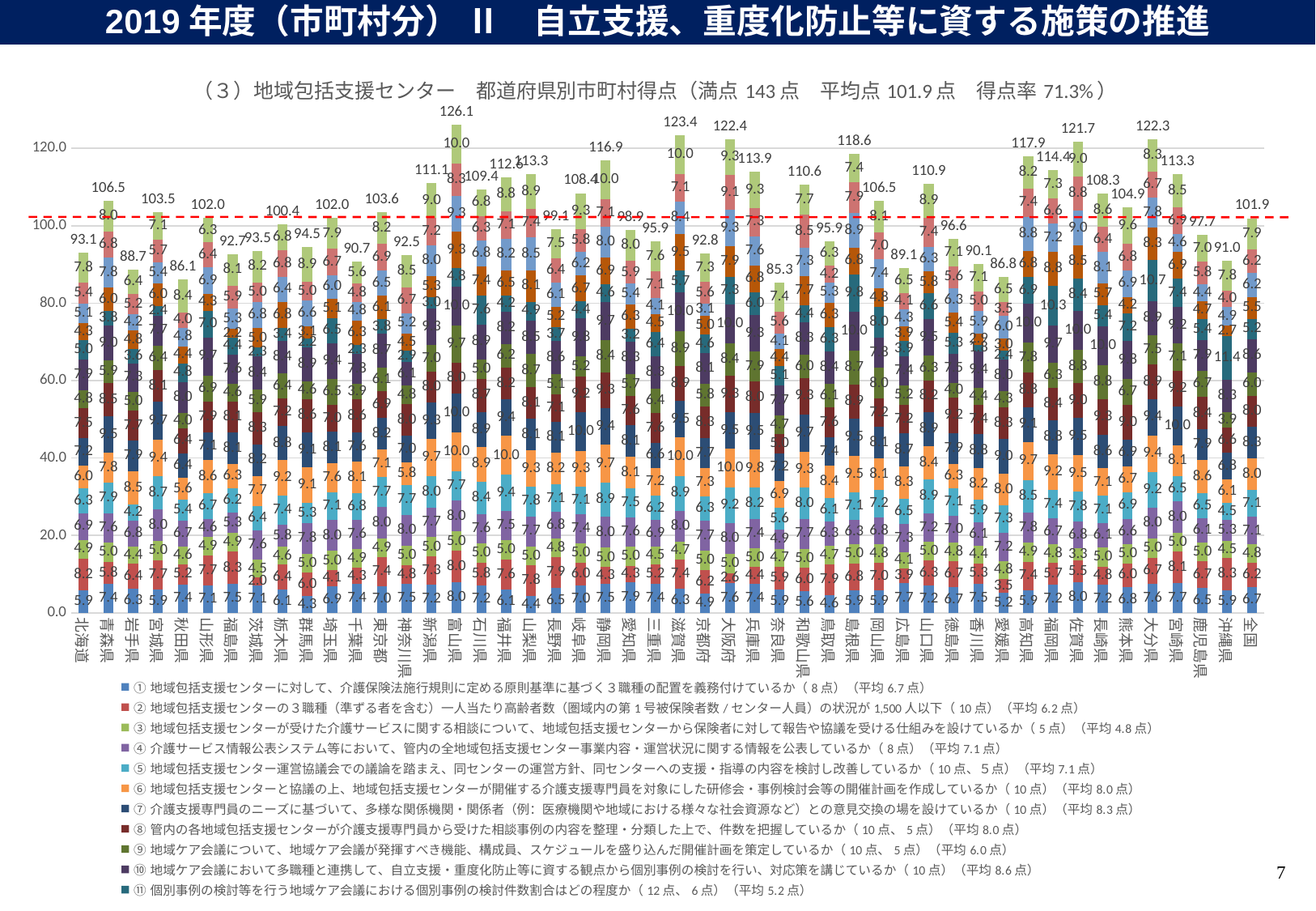

2019年度（市町村分） Ⅱ　自立支援、重度化防止等に資する施策の推進

### Chart: （３）地域包括支援センター　都道府県別市町村得点（満点143点　平均点101.9点　得点率71.3%）

| Category | ①地域包括支援センターに対して、介護保険法施行規則に定める原則基準に基づく３職種の配置を義務付けているか（8点）（平均6.7点） | ②地域包括支援センターの３職種（準ずる者を含む）一人当たり高齢者数（圏域内の第1号被保険者数/センター人員）の状況が1,500人以下（10点）（平均6.2点） | ③地域包括支援センターが受けた介護サービスに関する相談について、地域包括支援センターから保険者に対して報告や協議を受ける仕組みを設けているか（5点）（平均4.8点） | ④介護サービス情報公表システム等において、管内の全地域包括支援センター事業内容・運営状況に関する情報を公表しているか（8点）（平均7.1点） | ⑤地域包括支援センター運営協議会での議論を踏まえ、同センターの運営方針、同センターへの支援・指導の内容を検討し改善しているか（10点、５点）（平均7.1点） | ⑥地域包括支援センターと協議の上、地域包括支援センターが開催する介護支援専門員を対象にした研修会・事例検討会等の開催計画を作成しているか（10点）（平均8.0点） | ⑦介護支援専門員のニーズに基づいて、多様な関係機関・関係者（例：医療機関や地域における様々な社会資源など）との意見交換の場を設けているか（10点）（平均8.3点） | ⑧管内の各地域包括支援センターが介護支援専門員から受けた相談事例の内容を整理・分類した上で、件数を把握しているか（10点、5点）（平均8.0点） | ⑨地域ケア会議について、地域ケア会議が発揮すべき機能、構成員、スケジュールを盛り込んだ開催計画を策定しているか（10点、5点）（平均6.0点） | ⑩地域ケア会議において多職種と連携して、自立支援・重度化防止等に資する観点から個別事例の検討を行い、対応策を講じているか（10点）（平均8.6点） | ⑪個別事例の検討等を行う地域ケア会議における個別事例の検討件数割合はどの程度か（12点、6点）（平均5.2点） | ⑫生活援助の訪問回数の多いケアプラン（生活援助ケアプラン）の地域ケア会議等での検証について、実施体制を確保しているか（10点）（平均5.5点） | ⑬地域ケア会議で検討した個別事例について、その後の変化等をモニタリングするルールや仕組みを構築し、かつ実行しているか（10点）（平均6.2点） | ⑭地域ケア会議において複数の個別事例から地域課題を明らかにし、これを解決するための政策を市町村へ提言しているか（10点、５点）（平均6.2点） | ⑮地域ケア会議の議事録や決定事項を構成員全員が共有するための仕組みを講じているか（10点）（平均7.9点） |  |
|---|---|---|---|---|---|---|---|---|---|---|---|---|---|---|---|---|
| 北海道 | 5.854748603351955 | 8.156424581005586 | 4.860335195530726 | 6.927374301675978 | 6.284916201117318 | 5.977653631284916 | 7.206703910614525 | 7.5418994413407825 | 4.776536312849162 | 7.877094972067039 | 5.027932960893855 | 4.301675977653631 | 5.139664804469274 | 5.363128491620111 | 7.82122905027933 | 93.11731843575419 |
| 青森県 | 7.4 | 5.75 | 5.0 | 7.6 | 7.875 | 7.75 | 9.5 | 8.5 | 5.875 | 9.0 | 3.75 | 6.0 | 7.75 | 6.75 | 8.0 | 106.5 |
| 岩手県 | 6.303030303030303 | 6.363636363636363 | 4.393939393939394 | 6.787878787878788 | 4.242424242424242 | 8.484848484848484 | 7.878787878787879 | 7.7272727272727275 | 5.0 | 7.2727272727272725 | 3.6363636363636362 | 4.848484848484849 | 4.242424242424242 | 5.151515151515151 | 6.363636363636363 | 88.6969696969697 |
| 宮城県 | 5.942857142857143 | 7.714285714285714 | 5.0 | 8.0 | 8.714285714285714 | 9.428571428571429 | 9.714285714285714 | 8.142857142857142 | 6.428571428571429 | 7.714285714285714 | 2.4 | 6.0 | 5.428571428571429 | 5.714285714285714 | 7.142857142857143 | 103.48571428571428 |
| 秋田県 | 7.36 | 5.2 | 4.6 | 6.72 | 5.4 | 5.6 | 6.4 | 6.4 | 4.0 | 8.0 | 4.8 | 4.4 | 4.8 | 4.0 | 8.4 | 86.08 |
| 山形県 | 7.085714285714285 | 7.714285714285714 | 4.857142857142857 | 4.571428571428571 | 6.714285714285714 | 8.571428571428571 | 7.142857142857143 | 7.857142857142857 | 6.857142857142857 | 9.714285714285714 | 7.0285714285714285 | 4.285714285714286 | 6.857142857142857 | 6.428571428571429 | 6.285714285714286 | 101.97142857142858 |
| 福島県 | 7.4576271186440675 | 8.305084745762711 | 4.915254237288136 | 5.288135593220339 | 6.186440677966102 | 6.271186440677966 | 8.135593220338983 | 8.05084745762712 | 4.576271186440678 | 7.627118644067797 | 4.372881355932203 | 2.2033898305084745 | 5.254237288135593 | 5.932203389830509 | 8.135593220338983 | 92.71186440677967 |
| 茨城県 | 7.090909090909091 | 2.0454545454545454 | 4.545454545454546 | 7.636363636363637 | 6.363636363636363 | 7.7272727272727275 | 8.181818181818182 | 8.295454545454545 | 5.909090909090909 | 8.409090909090908 | 2.3181818181818183 | 5.0 | 6.818181818181818 | 5.0 | 8.181818181818182 | 93.52272727272727 |
| 栃木県 | 6.08 | 6.4 | 4.6 | 5.76 | 7.4 | 9.2 | 8.8 | 7.2 | 6.4 | 8.4 | 3.36 | 6.8 | 6.4 | 6.8 | 6.8 | 100.4 |
| 群馬県 | 4.3428571428571425 | 6.0 | 5.0 | 7.771428571428571 | 5.285714285714286 | 9.142857142857142 | 9.142857142857142 | 8.571428571428571 | 4.571428571428571 | 8.857142857142858 | 2.2285714285714286 | 3.142857142857143 | 6.571428571428571 | 5.0 | 8.857142857142858 | 94.48571428571428 |
| 埼玉県 | 6.857142857142857 | 4.126984126984127 | 5.0 | 8.0 | 7.142857142857143 | 7.619047619047619 | 8.095238095238095 | 6.984126984126984 | 6.507936507936508 | 9.365079365079366 | 6.476190476190476 | 5.079365079365079 | 6.031746031746032 | 6.746031746031746 | 7.936507936507937 | 101.96825396825396 |
| 千葉県 | 7.407407407407407 | 4.2592592592592595 | 4.907407407407407 | 7.555555555555555 | 6.7592592592592595 | 8.148148148148149 | 7.592592592592593 | 8.61111111111111 | 3.888888888888889 | 7.777777777777778 | 2.3333333333333335 | 6.296296296296297 | 4.814814814814815 | 4.814814814814815 | 5.555555555555555 | 90.72222222222223 |
| 東京都 | 6.967741935483871 | 7.419354838709677 | 4.919354838709677 | 8.0 | 7.741935483870968 | 7.096774193548387 | 8.225806451612904 | 6.854838709677419 | 6.129032258064516 | 8.709677419354838 | 3.774193548387097 | 6.129032258064516 | 6.451612903225806 | 6.935483870967742 | 8.225806451612904 | 103.58064516129032 |
| 神奈川県 | 7.515151515151516 | 4.848484848484849 | 5.0 | 8.0 | 7.7272727272727275 | 5.757575757575758 | 6.96969696969697 | 8.030303030303031 | 4.848484848484849 | 6.0606060606060606 | 2.909090909090909 | 4.545454545454546 | 5.151515151515151 | 6.666666666666667 | 8.484848484848484 | 92.51515151515152 |
| 新潟県 | 7.2 | 7.333333333333333 | 5.0 | 7.733333333333333 | 8.0 | 9.666666666666666 | 9.333333333333334 | 8.0 | 7.0 | 9.333333333333334 | 3.0 | 5.333333333333333 | 8.0 | 7.166666666666667 | 9.0 | 111.1 |
| 富山県 | 8.0 | 8.0 | 5.0 | 8.0 | 7.666666666666667 | 10.0 | 10.0 | 8.0 | 9.666666666666666 | 10.0 | 4.8 | 9.333333333333334 | 9.333333333333334 | 8.333333333333334 | 10.0 | 126.13333333333334 |
| 石川県 | 7.157894736842105 | 5.7894736842105265 | 5.0 | 7.578947368421052 | 8.421052631578947 | 8.947368421052632 | 8.947368421052632 | 8.68421052631579 | 5.0 | 8.947368421052632 | 7.578947368421052 | 7.368421052631579 | 6.842105263157895 | 6.315789473684211 | 6.842105263157895 | 109.42105263157895 |
| 福井県 | 6.117647058823529 | 7.647058823529412 | 5.0 | 7.529411764705882 | 9.411764705882353 | 10.0 | 9.411764705882353 | 8.235294117647058 | 6.176470588235294 | 8.235294117647058 | 4.235294117647059 | 6.470588235294118 | 8.235294117647058 | 7.0588235294117645 | 8.823529411764707 | 112.58823529411765 |
| 山梨県 | 4.444444444444445 | 7.777777777777778 | 5.0 | 7.703703703703703 | 7.777777777777778 | 9.25925925925926 | 8.148148148148149 | 8.148148148148149 | 8.703703703703704 | 8.518518518518519 | 4.888888888888889 | 8.148148148148149 | 8.518518518518519 | 7.407407407407407 | 8.88888888888889 | 113.33333333333333 |
| 長野県 | 6.545454545454546 | 7.922077922077922 | 4.805194805194805 | 6.753246753246753 | 7.142857142857143 | 8.181818181818182 | 8.051948051948052 | 7.142857142857143 | 5.064935064935065 | 8.571428571428571 | 3.74025974025974 | 5.194805194805195 | 6.103896103896104 | 6.363636363636363 | 7.532467532467533 | 99.11688311688312 |
| 岐阜県 | 7.0476190476190474 | 5.9523809523809526 | 5.0 | 7.428571428571429 | 7.142857142857143 | 9.285714285714286 | 10.0 | 9.166666666666666 | 5.238095238095238 | 9.761904761904763 | 4.428571428571429 | 6.666666666666667 | 6.190476190476191 | 5.833333333333333 | 9.285714285714286 | 108.42857142857143 |
| 静岡県 | 7.542857142857143 | 4.285714285714286 | 5.0 | 8.0 | 8.857142857142858 | 9.714285714285714 | 9.428571428571429 | 9.285714285714286 | 8.428571428571429 | 9.714285714285714 | 4.628571428571429 | 6.857142857142857 | 8.0 | 7.142857142857143 | 10.0 | 116.88571428571429 |
| 愛知県 | 7.851851851851852 | 4.2592592592592595 | 5.0 | 7.555555555555555 | 7.5 | 8.148148148148149 | 8.148148148148149 | 7.592592592592593 | 5.7407407407407405 | 8.333333333333334 | 3.2222222222222223 | 6.296296296296297 | 5.37037037037037 | 5.925925925925926 | 7.962962962962963 | 98.9074074074074 |
| 三重県 | 7.448275862068965 | 5.172413793103448 | 4.482758620689655 | 6.896551724137931 | 6.206896551724138 | 7.241379310344827 | 6.551724137931035 | 7.586206896551724 | 6.379310344827586 | 8.275862068965518 | 6.413793103448276 | 4.482758620689655 | 4.137931034482759 | 7.068965517241379 | 7.586206896551724 | 95.93103448275862 |
| 滋賀県 | 6.315789473684211 | 7.368421052631579 | 4.7368421052631575 | 8.0 | 8.947368421052632 | 10.0 | 9.473684210526315 | 8.947368421052632 | 8.947368421052632 | 10.0 | 5.684210526315789 | 9.473684210526315 | 8.421052631578947 | 7.105263157894737 | 10.0 | 123.42105263157895 |
| 京都府 | 4.923076923076923 | 6.153846153846154 | 5.0 | 7.6923076923076925 | 6.346153846153846 | 7.3076923076923075 | 7.6923076923076925 | 8.26923076923077 | 5.769230769230769 | 8.076923076923077 | 4.615384615384615 | 5.0 | 3.076923076923077 | 5.576923076923077 | 7.3076923076923075 | 92.8076923076923 |
| 大阪府 | 7.627906976744186 | 2.558139534883721 | 5.0 | 8.0 | 9.186046511627907 | 10.0 | 9.534883720930232 | 9.30232558139535 | 8.372093023255815 | 10.0 | 7.255813953488372 | 7.906976744186046 | 9.30232558139535 | 9.069767441860465 | 9.30232558139535 | 122.4186046511628 |
| 兵庫県 | 7.414634146341464 | 4.390243902439025 | 5.0 | 7.414634146341464 | 8.170731707317072 | 9.75609756097561 | 9.512195121951219 | 8.048780487804878 | 7.926829268292683 | 9.268292682926829 | 6.0 | 6.829268292682927 | 7.560975609756097 | 7.317073170731708 | 9.268292682926829 | 113.8780487804878 |
| 奈良県 | 5.948717948717949 | 5.897435897435898 | 4.743589743589744 | 4.923076923076923 | 5.641025641025641 | 6.923076923076923 | 7.17948717948718 | 5.0 | 4.743589743589744 | 7.6923076923076925 | 5.076923076923077 | 4.358974358974359 | 4.102564102564102 | 5.641025641025641 | 7.435897435897436 | 85.3076923076923 |
| 和歌山県 | 5.6 | 6.0 | 5.0 | 7.733333333333333 | 8.0 | 9.333333333333334 | 9.666666666666666 | 9.333333333333334 | 6.0 | 8.333333333333334 | 4.4 | 7.666666666666667 | 7.333333333333333 | 8.5 | 7.666666666666667 | 110.56666666666666 |
| 鳥取県 | 4.631578947368421 | 7.894736842105263 | 4.7368421052631575 | 6.315789473684211 | 6.052631578947368 | 8.421052631578947 | 7.368421052631579 | 7.631578947368421 | 6.052631578947368 | 8.421052631578947 | 6.315789473684211 | 6.315789473684211 | 5.2631578947368425 | 4.2105263157894735 | 6.315789473684211 | 95.94736842105263 |
| 島根県 | 5.894736842105263 | 6.842105263157895 | 5.0 | 6.315789473684211 | 7.105263157894737 | 9.473684210526315 | 9.473684210526315 | 8.947368421052632 | 8.68421052631579 | 10.0 | 9.789473684210526 | 6.842105263157895 | 8.947368421052632 | 7.894736842105263 | 7.368421052631579 | 118.57894736842105 |
| 岡山県 | 5.925925925925926 | 7.037037037037037 | 4.814814814814815 | 6.814814814814815 | 7.222222222222222 | 8.148148148148149 | 8.148148148148149 | 7.222222222222222 | 7.962962962962963 | 7.777777777777778 | 8.0 | 4.814814814814815 | 7.407407407407407 | 7.037037037037037 | 8.148148148148149 | 106.48148148148148 |
| 広島県 | 7.6521739130434785 | 3.9130434782608696 | 4.130434782608695 | 7.304347826086956 | 6.521739130434782 | 8.26086956521739 | 8.695652173913043 | 7.173913043478261 | 5.217391304347826 | 7.391304347826087 | 3.9130434782608696 | 3.9130434782608696 | 4.3478260869565215 | 4.130434782608695 | 6.521739130434782 | 89.08695652173913 |
| 山口県 | 7.157894736842105 | 6.315789473684211 | 5.0 | 7.157894736842105 | 8.947368421052632 | 8.421052631578947 | 8.947368421052632 | 8.157894736842104 | 6.315789473684211 | 9.473684210526315 | 6.631578947368421 | 5.7894736842105265 | 6.315789473684211 | 7.368421052631579 | 8.947368421052632 | 110.94736842105263 |
| 徳島県 | 6.666666666666667 | 6.666666666666667 | 4.791666666666667 | 7.0 | 7.083333333333333 | 6.25 | 7.916666666666667 | 9.166666666666666 | 3.9583333333333335 | 7.5 | 5.25 | 5.416666666666667 | 6.25 | 5.625 | 7.083333333333333 | 96.625 |
| 香川県 | 7.529411764705882 | 5.294117647058823 | 4.411764705882353 | 6.117647058823529 | 5.882352941176471 | 8.235294117647058 | 8.823529411764707 | 7.352941176470588 | 4.411764705882353 | 9.411764705882353 | 1.7647058823529411 | 2.9411764705882355 | 5.882352941176471 | 5.0 | 7.0588235294117645 | 90.11764705882354 |
| 愛媛県 | 5.2 | 3.5 | 4.75 | 7.2 | 7.25 | 8.0 | 9.0 | 8.25 | 4.25 | 8.0 | 2.4 | 3.0 | 6.0 | 3.5 | 6.5 | 86.8 |
| 高知県 | 5.882352941176471 | 7.352941176470588 | 4.852941176470588 | 7.764705882352941 | 8.529411764705882 | 9.705882352941176 | 9.117647058823529 | 8.823529411764707 | 7.794117647058823 | 10.0 | 6.882352941176471 | 6.764705882352941 | 8.823529411764707 | 7.352941176470588 | 8.235294117647058 | 117.88235294117646 |
| 福岡県 | 7.2 | 5.666666666666667 | 4.833333333333333 | 6.666666666666667 | 7.416666666666667 | 9.166666666666666 | 8.833333333333334 | 8.416666666666666 | 6.333333333333333 | 9.666666666666666 | 10.3 | 8.833333333333334 | 7.166666666666667 | 6.583333333333333 | 7.333333333333333 | 114.41666666666667 |
| 佐賀県 | 8.0 | 5.5 | 3.25 | 6.8 | 7.75 | 9.5 | 9.5 | 9.0 | 8.75 | 10.0 | 8.4 | 8.5 | 9.0 | 8.75 | 9.0 | 121.7 |
| 長崎県 | 7.238095238095238 | 4.761904761904762 | 5.0 | 6.095238095238095 | 7.142857142857143 | 7.142857142857143 | 8.571428571428571 | 9.285714285714286 | 8.80952380952381 | 10.0 | 5.428571428571429 | 5.714285714285714 | 8.095238095238095 | 6.428571428571429 | 8.571428571428571 | 108.28571428571429 |
| 熊本県 | 6.7555555555555555 | 6.0 | 5.0 | 6.5777777777777775 | 6.888888888888889 | 6.666666666666667 | 6.888888888888889 | 9.0 | 6.666666666666667 | 9.777777777777779 | 7.2 | 4.222222222222222 | 6.888888888888889 | 6.777777777777778 | 9.555555555555555 | 104.86666666666666 |
| 大分県 | 7.555555555555555 | 6.666666666666667 | 5.0 | 8.0 | 9.166666666666666 | 9.444444444444445 | 9.444444444444445 | 8.88888888888889 | 7.5 | 8.88888888888889 | 10.666666666666666 | 8.333333333333334 | 7.777777777777778 | 6.666666666666667 | 8.333333333333334 | 122.33333333333333 |
| 宮崎県 | 7.6923076923076925 | 8.076923076923077 | 5.0 | 8.0 | 6.538461538461538 | 8.076923076923077 | 10.0 | 9.23076923076923 | 7.115384615384615 | 9.23076923076923 | 7.384615384615385 | 6.923076923076923 | 4.615384615384615 | 6.923076923076923 | 8.461538461538462 | 113.26923076923077 |
| 鹿児島県 | 6.511627906976744 | 6.744186046511628 | 5.0 | 6.1395348837209305 | 6.511627906976744 | 8.604651162790697 | 7.906976744186046 | 8.372093023255815 | 6.744186046511628 | 7.906976744186046 | 5.441860465116279 | 4.651162790697675 | 4.4186046511627906 | 5.813953488372093 | 6.976744186046512 | 97.74418604651163 |
| 沖縄県 | 5.853658536585366 | 8.292682926829269 | 4.512195121951219 | 5.2682926829268295 | 4.512195121951219 | 6.097560975609756 | 6.829268292682927 | 6.585365853658536 | 3.902439024390244 | 8.292682926829269 | 11.414634146341463 | 2.682926829268293 | 4.878048780487805 | 4.024390243902439 | 7.804878048780488 | 90.95121951219512 |
| 全国 | 6.667432510051694 | 6.226306720275703 | 4.8449167145318786 | 7.058012636415853 | 7.067777139574957 | 7.995404939689833 | 8.299827685238368 | 7.983917288914417 | 6.0051694428489375 | 8.61573808156232 | 5.234922458357266 | 5.542791499138426 | 6.23779437105112 | 6.220562894887995 | 7.943710511200459 | 101.94428489373924 |
7